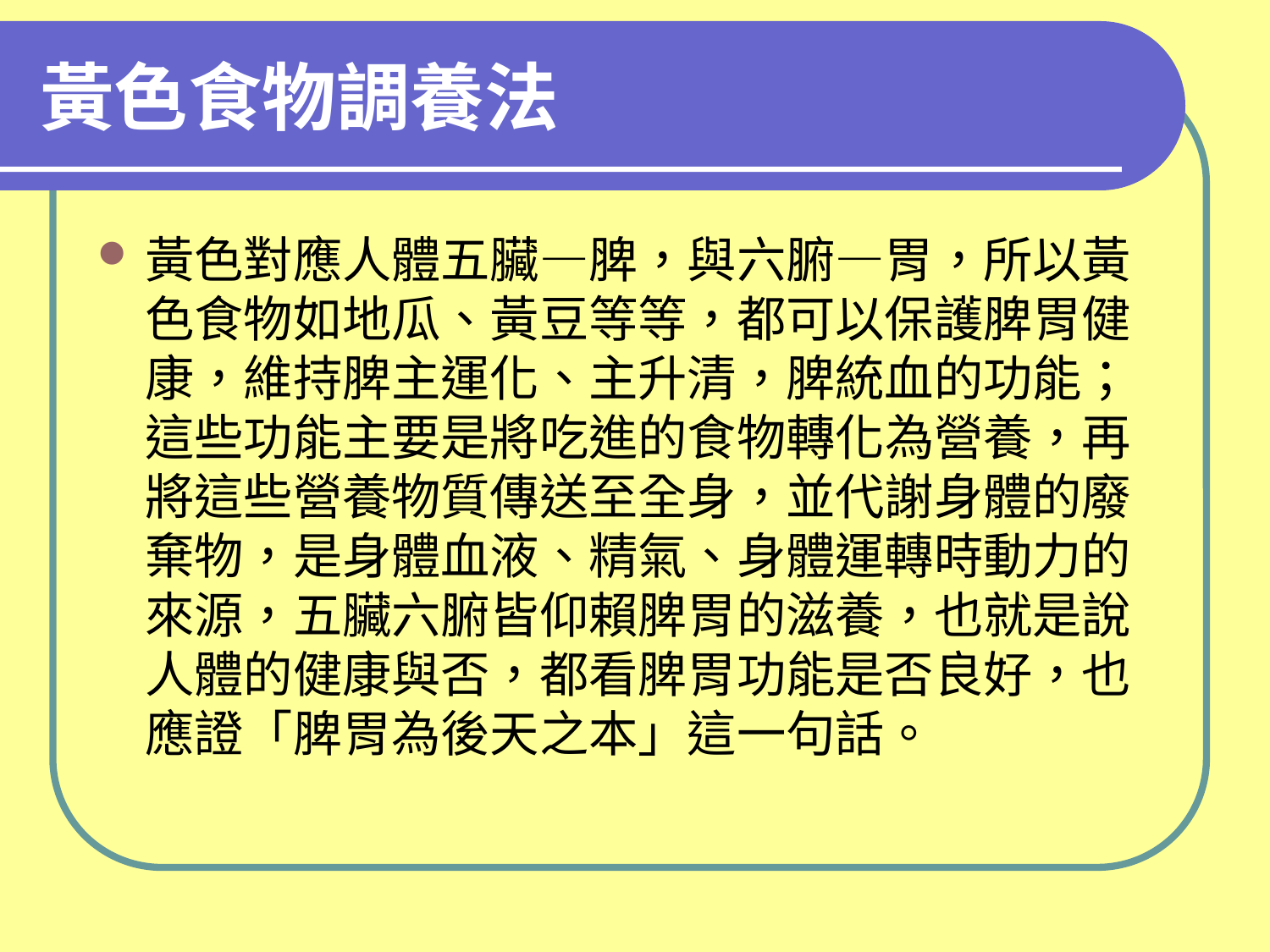

# 黃色食物調養法
黃色對應人體五臟—脾，與六腑—胃，所以黃色食物如地瓜、黃豆等等，都可以保護脾胃健康，維持脾主運化、主升清，脾統血的功能；這些功能主要是將吃進的食物轉化為營養，再將這些營養物質傳送至全身，並代謝身體的廢棄物，是身體血液、精氣、身體運轉時動力的來源，五臟六腑皆仰賴脾胃的滋養，也就是說人體的健康與否，都看脾胃功能是否良好，也應證「脾胃為後天之本」這一句話。